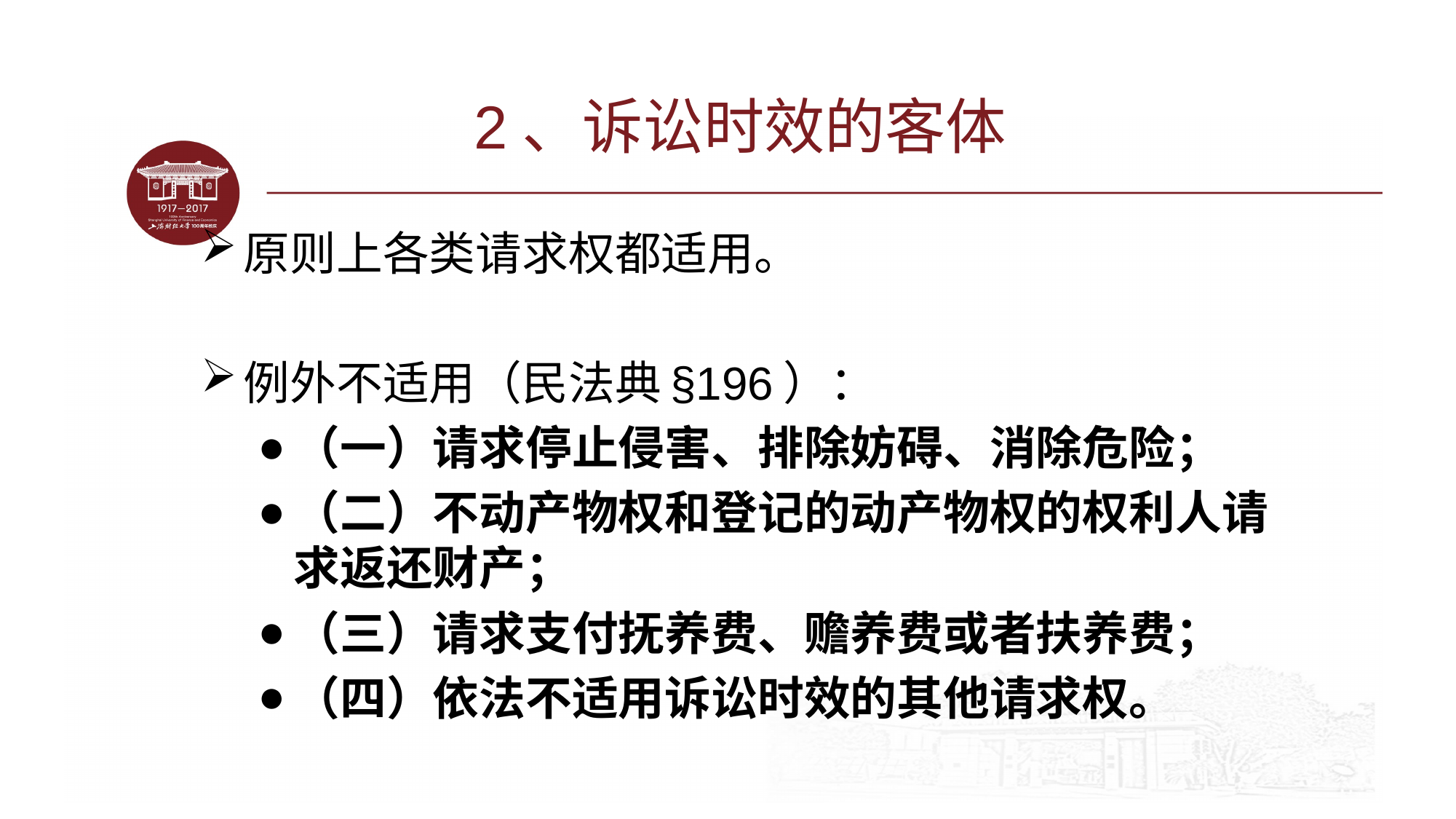

# 2、诉讼时效的客体
原则上各类请求权都适用。

例外不适用（民法典§196）：
（一）请求停止侵害、排除妨碍、消除危险；
（二）不动产物权和登记的动产物权的权利人请求返还财产；
（三）请求支付抚养费、赡养费或者扶养费；
（四）依法不适用诉讼时效的其他请求权。